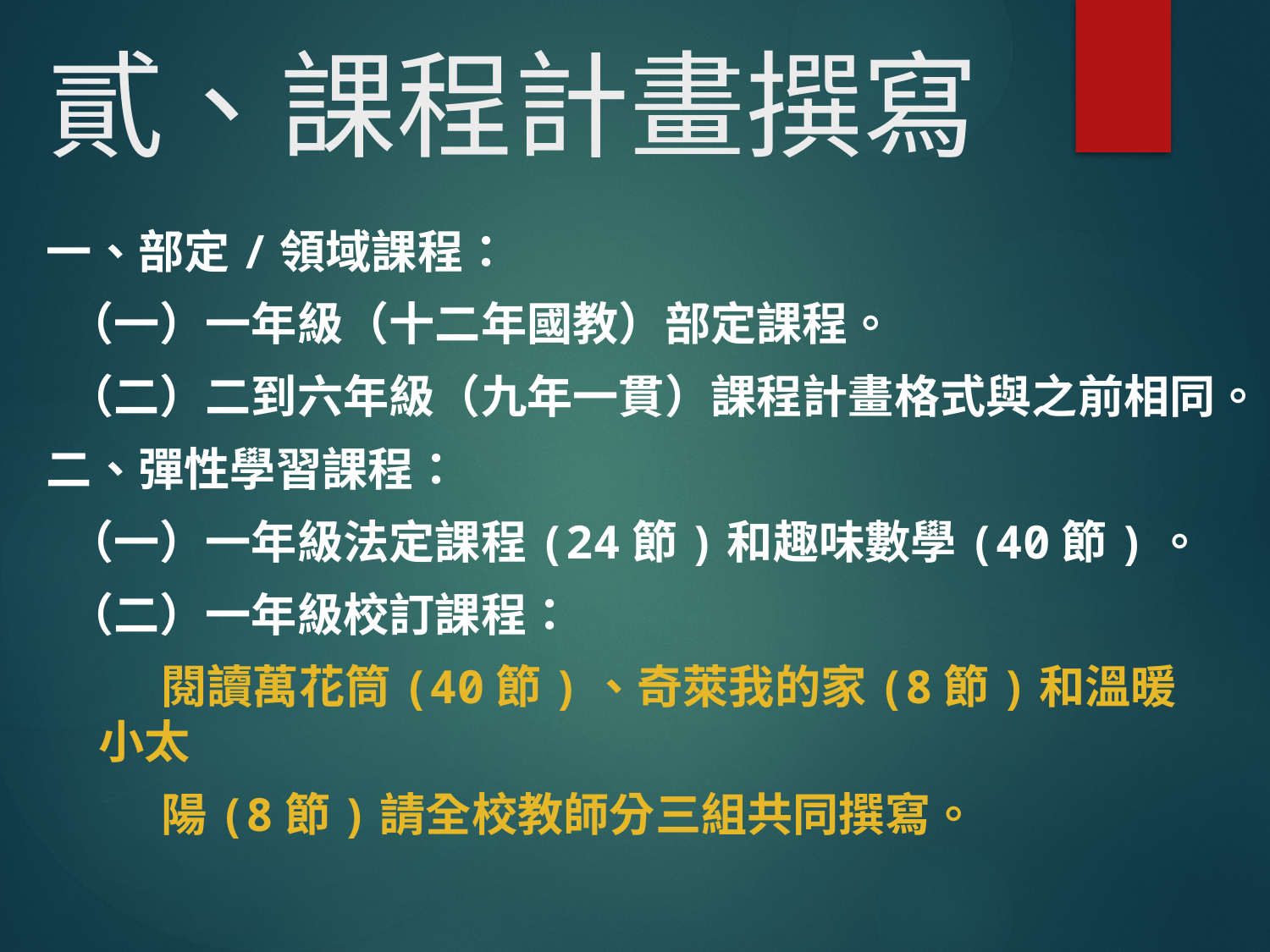

# 貳、課程計畫撰寫
一、部定/領域課程：
 （一）一年級（十二年國教）部定課程。
 （二）二到六年級（九年一貫）課程計畫格式與之前相同。
二、彈性學習課程：
 （一）一年級法定課程(24節)和趣味數學(40節)。
 （二）一年級校訂課程：
     閱讀萬花筒(40節)、奇萊我的家(8節)和溫暖小太
     陽(8節)請全校教師分三組共同撰寫。